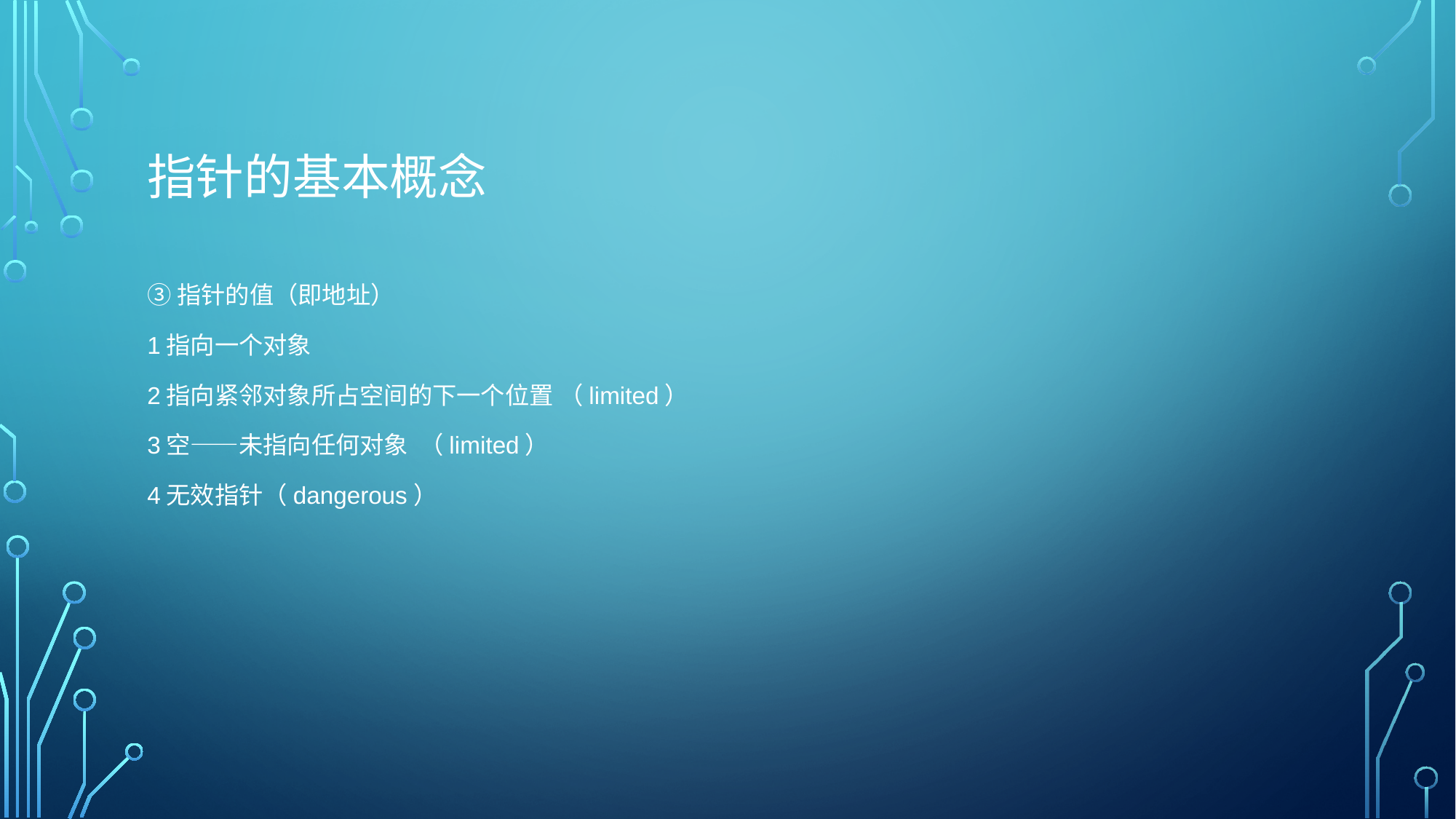

# 指针的基本概念
③指针的值（即地址）
1指向一个对象
2指向紧邻对象所占空间的下一个位置 （limited）
3空——未指向任何对象  （limited）
4无效指针（dangerous）